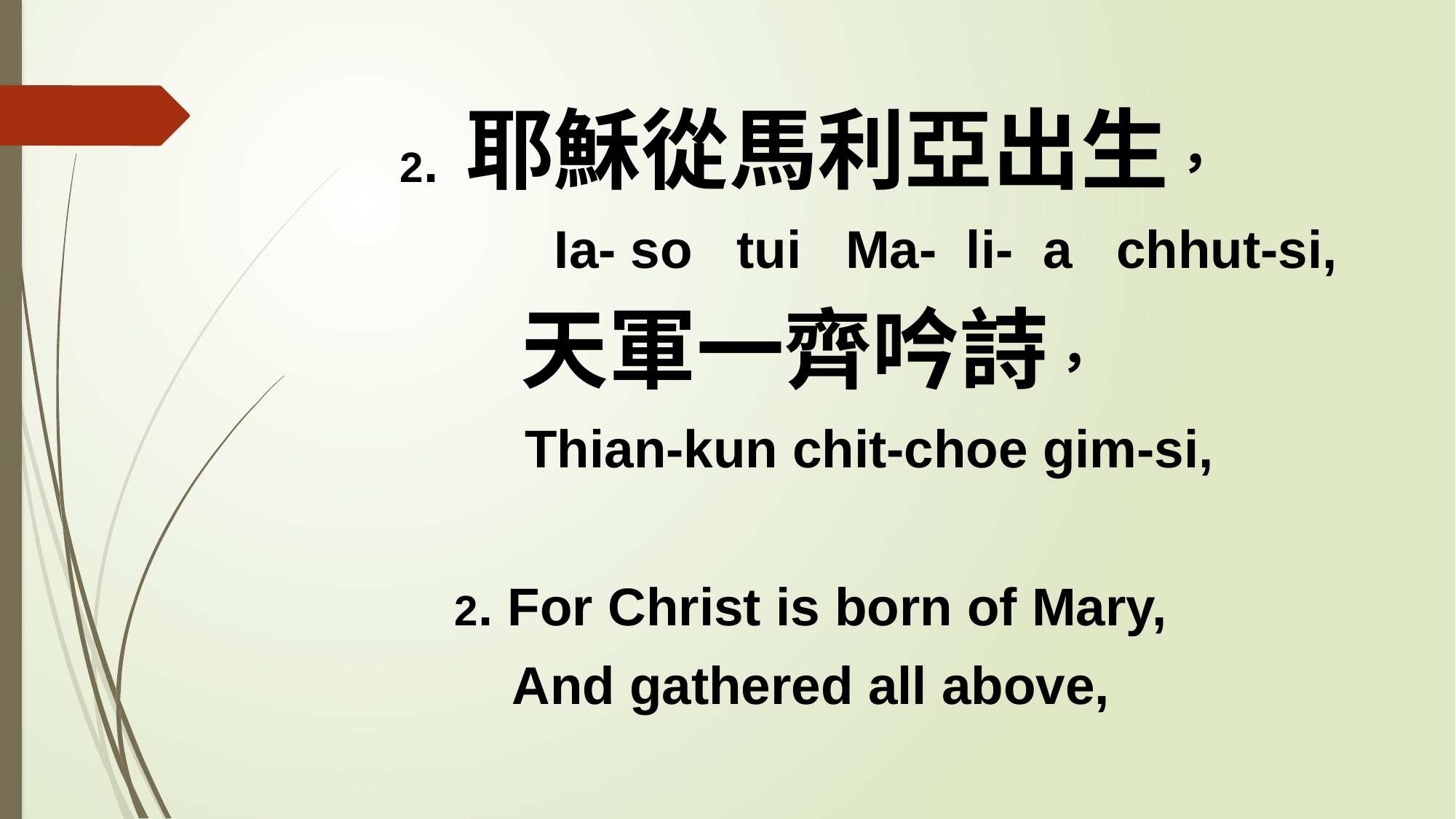

2. 耶穌從馬利亞出生，
                    Ia- so   tui   Ma-  li-  a   chhut-si,
天軍一齊吟詩，
                  Thian-kun chit-choe gim-si,

2. For Christ is born of Mary,
And gathered all above,